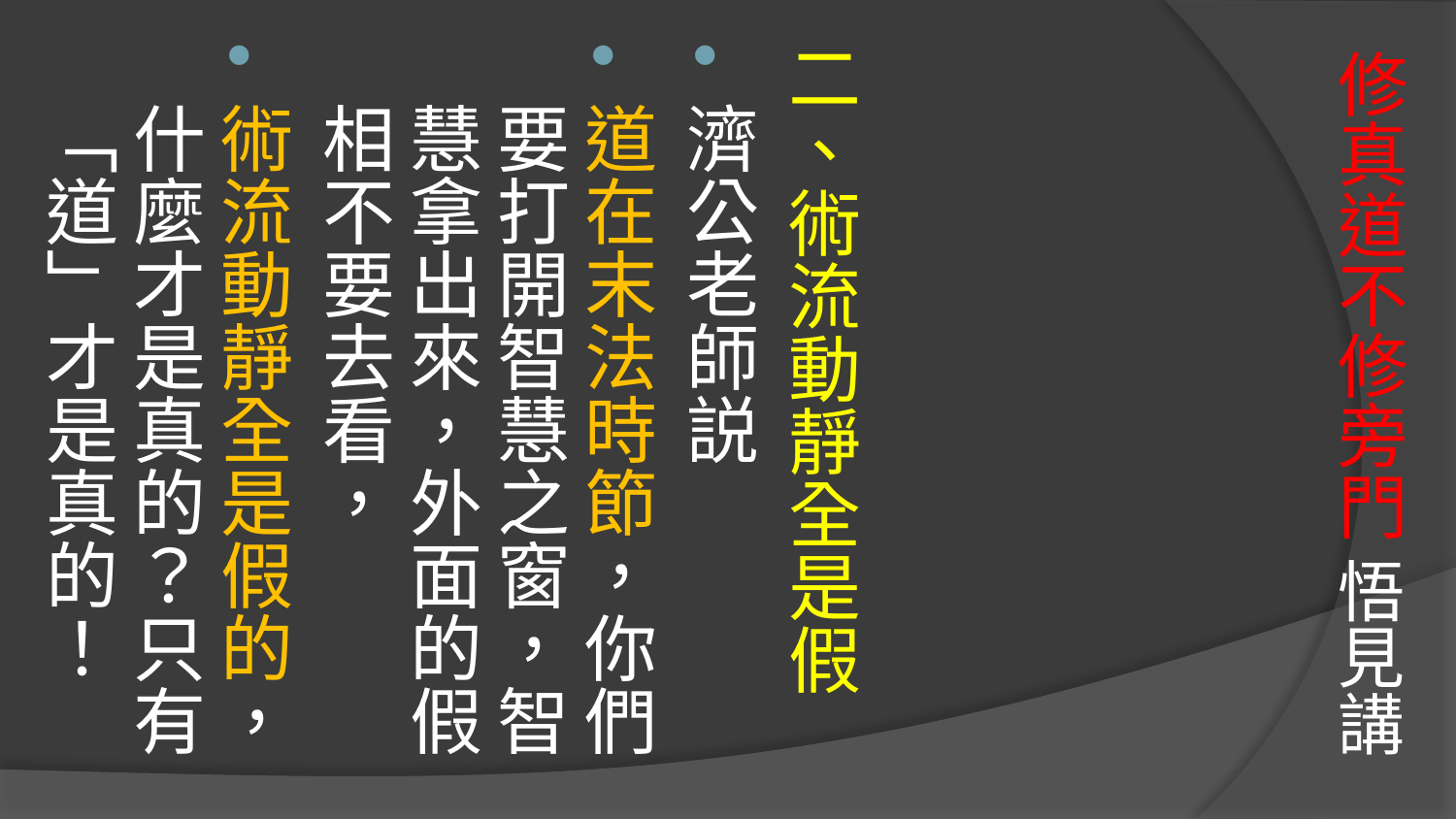

# 修真道不修旁門 悟見講
二、術流動靜全是假
濟公老師説
道在末法時節，你們要打開智慧之窗，智慧拿出來，外面的假相不要去看，
術流動靜全是假的，什麼才是真的？只有「道」才是真的！